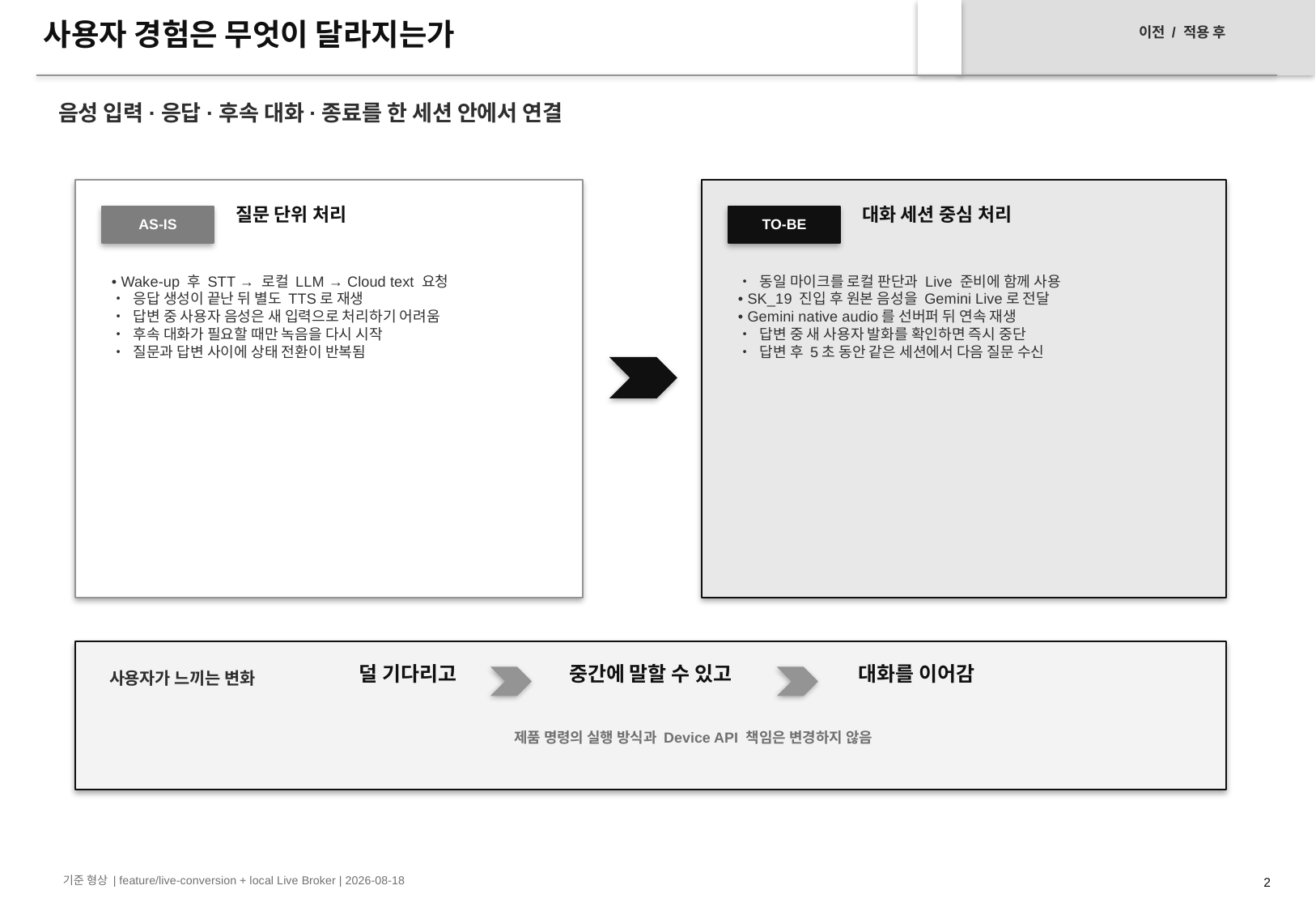

사용자 경험은 무엇이 달라지는가
이전 / 적용 후

음성 입력·응답·후속 대화·종료를 한 세션 안에서 연결

질문 단위 처리
대화 세션 중심 처리

AS-IS
TO-BE
• Wake-up 후 STT → 로컬 LLM → Cloud text 요청
• 응답 생성이 끝난 뒤 별도 TTS로 재생
• 답변 중 사용자 음성은 새 입력으로 처리하기 어려움
• 후속 대화가 필요할 때만 녹음을 다시 시작
• 질문과 답변 사이에 상태 전환이 반복됨
• 동일 마이크를 로컬 판단과 Live 준비에 함께 사용
• SK_19 진입 후 원본 음성을 Gemini Live로 전달
• Gemini native audio를 선버퍼 뒤 연속 재생
• 답변 중 새 사용자 발화를 확인하면 즉시 중단
• 답변 후 5초 동안 같은 세션에서 다음 질문 수신

덜 기다리고
중간에 말할 수 있고
대화를 이어감
사용자가 느끼는 변화

제품 명령의 실행 방식과 Device API 책임은 변경하지 않음
기준 형상 | feature/live-conversion + local Live Broker | 2026-08-18
2